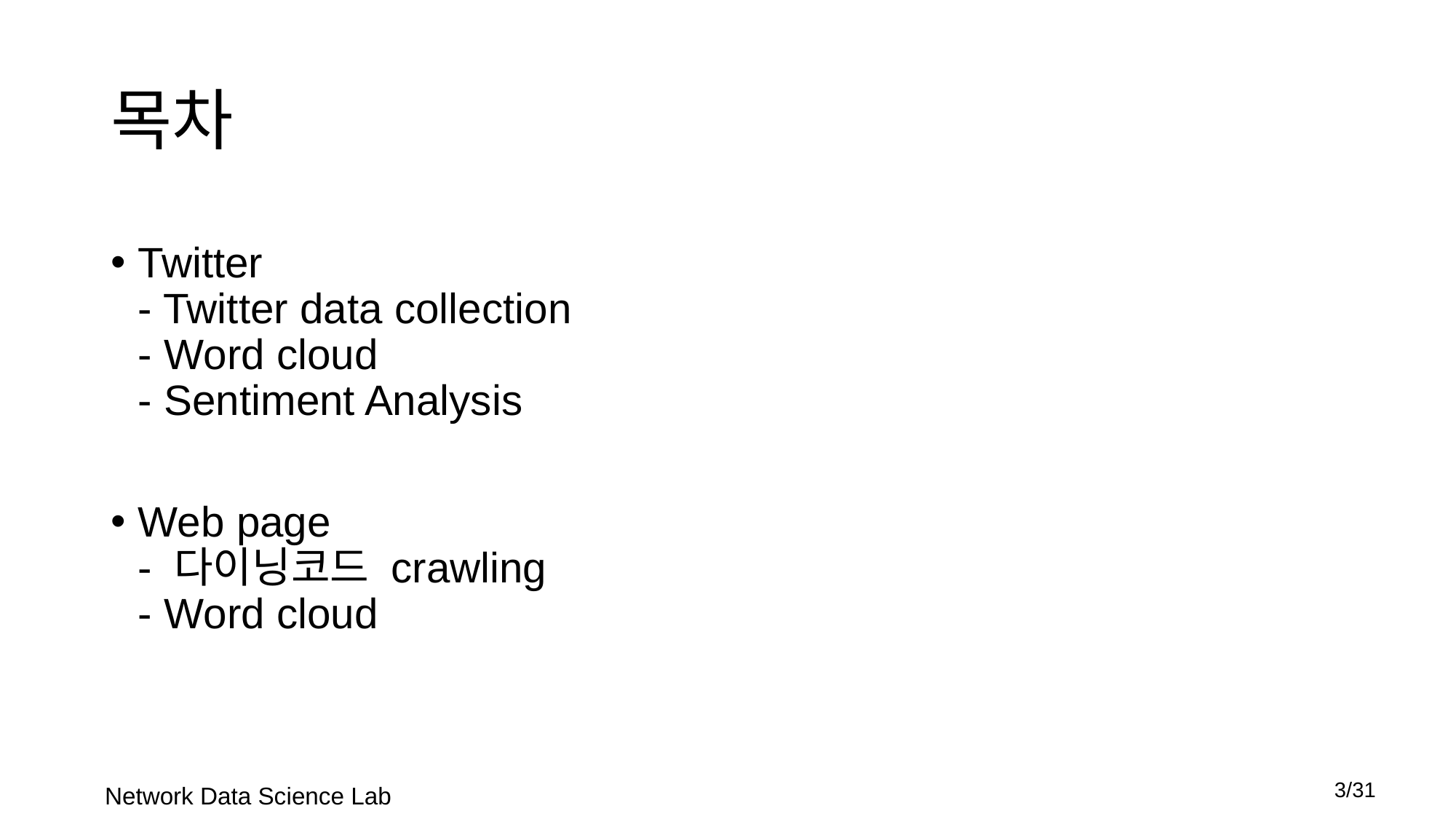

# 목차
Twitter
- Twitter data collection
- Word cloud
- Sentiment Analysis

Web page
- 다이닝코드 crawling
- Word cloud

3/31